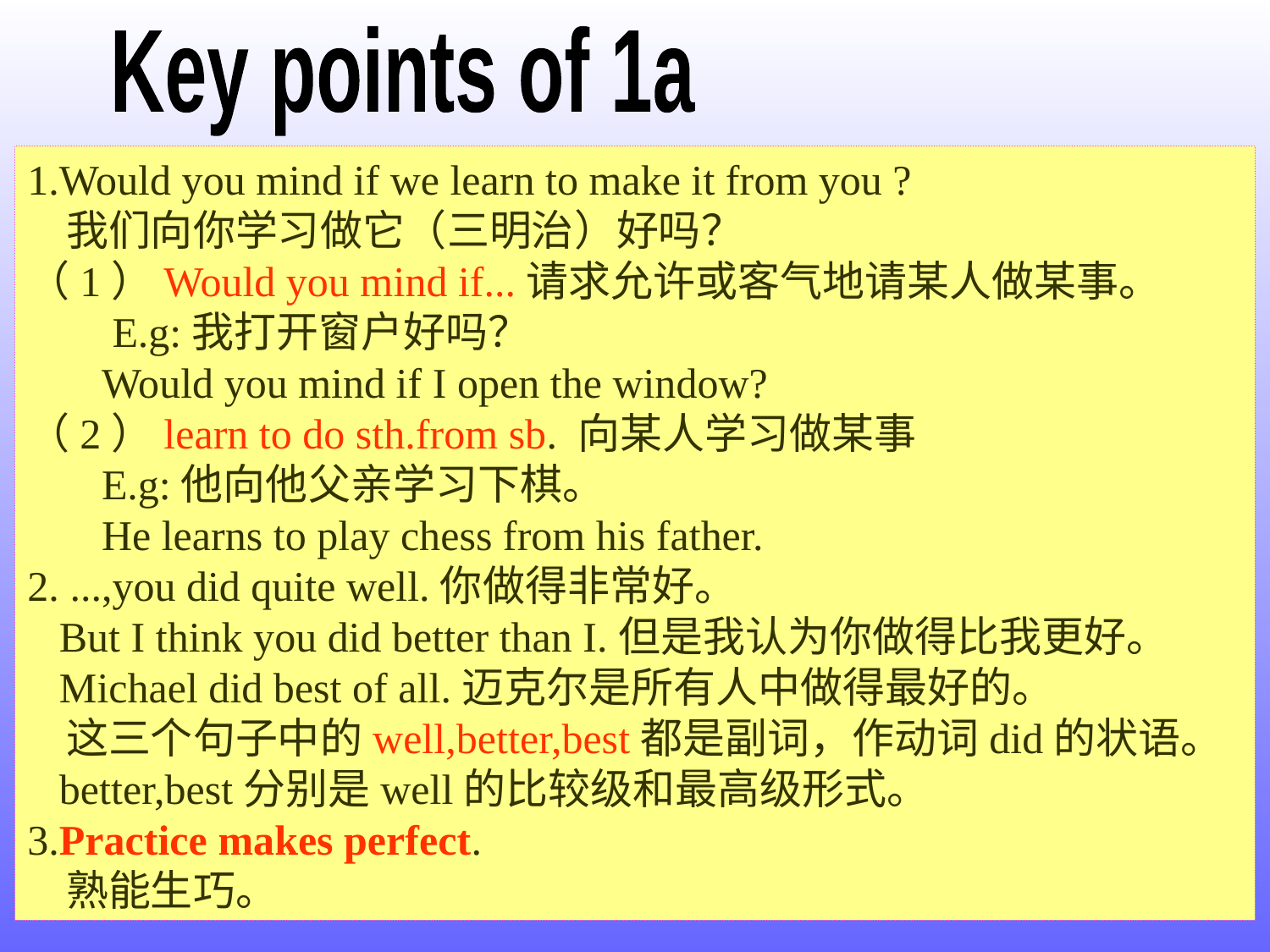

Key points of 1a
1.Would you mind if we learn to make it from you ?
   我们向你学习做它（三明治）好吗？
（1）Would you mind if...请求允许或客气地请某人做某事。
        E.g:我打开窗户好吗？
       Would you mind if I open the window?
（2）learn to do sth.from sb. 向某人学习做某事
       E.g:他向他父亲学习下棋。
       He learns to play chess from his father.
2. ...,you did quite well.你做得非常好。
   But I think you did better than I.但是我认为你做得比我更好。
   Michael did best of all.迈克尔是所有人中做得最好的。
   这三个句子中的well,better,best都是副词，作动词did的状语。
   better,best分别是well的比较级和最高级形式。
3.Practice makes perfect.
   熟能生巧。